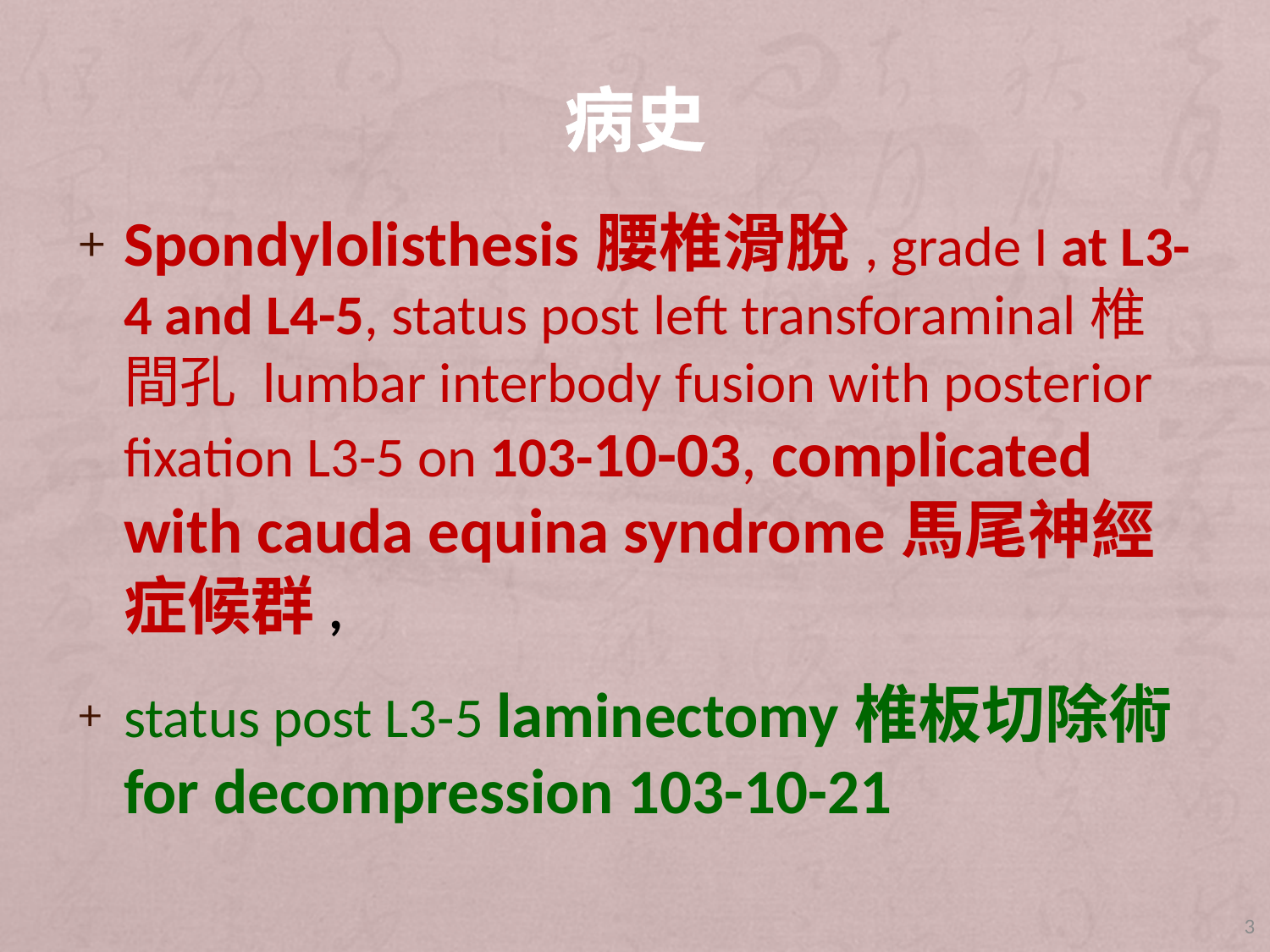

# 病史
Spondylolisthesis腰椎滑脫, grade I at L3-4 and L4-5, status post left transforaminal椎間孔 lumbar interbody fusion with posterior fixation L3-5 on 103-10-03, complicated with cauda equina syndrome馬尾神經症候群,
status post L3-5 laminectomy椎板切除術 for decompression 103-10-21
3